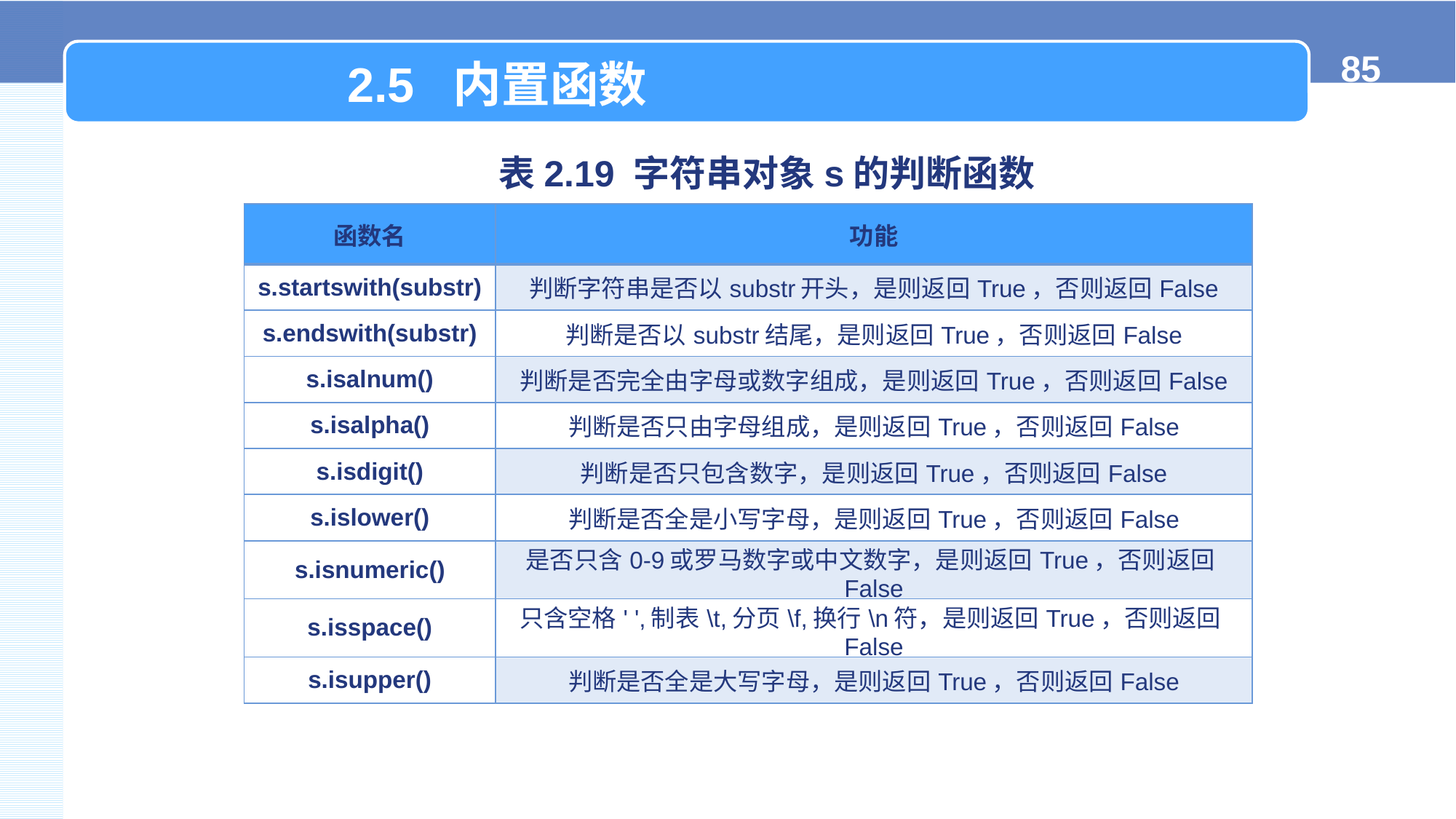

2.5  内置函数
                表2.19 字符串对象s的判断函数

| 函数名 | 功能 |
| --- | --- |
| s.startswith(substr) | 判断字符串是否以substr开头，是则返回True，否则返回False |
| s.endswith(substr) | 判断是否以substr结尾，是则返回True，否则返回False |
| s.isalnum() | 判断是否完全由字母或数字组成，是则返回True，否则返回False |
| s.isalpha() | 判断是否只由字母组成，是则返回True，否则返回False |
| s.isdigit() | 判断是否只包含数字，是则返回True，否则返回False |
| s.islower() | 判断是否全是小写字母，是则返回True，否则返回False |
| s.isnumeric() | 是否只含0-9或罗马数字或中文数字，是则返回True，否则返回False |
| s.isspace() | 只含空格' ',制表\t,分页\f,换行\n符，是则返回True，否则返回False |
| s.isupper() | 判断是否全是大写字母，是则返回True，否则返回False |